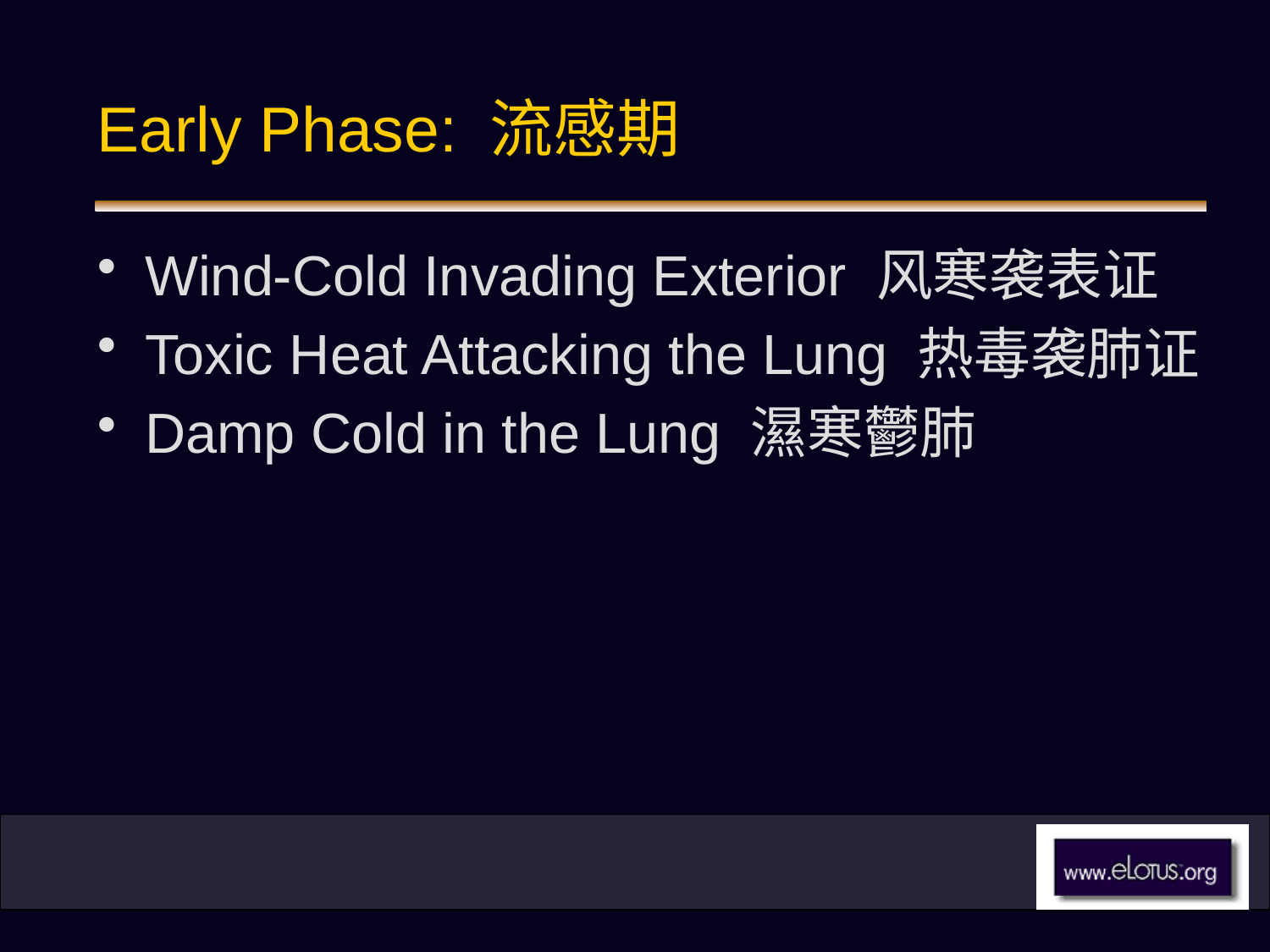

# Early Phase: 流感期
Wind-Cold Invading Exterior 风寒袭表证
Toxic Heat Attacking the Lung 热毒袭肺证
Damp Cold in the Lung 濕寒鬱肺